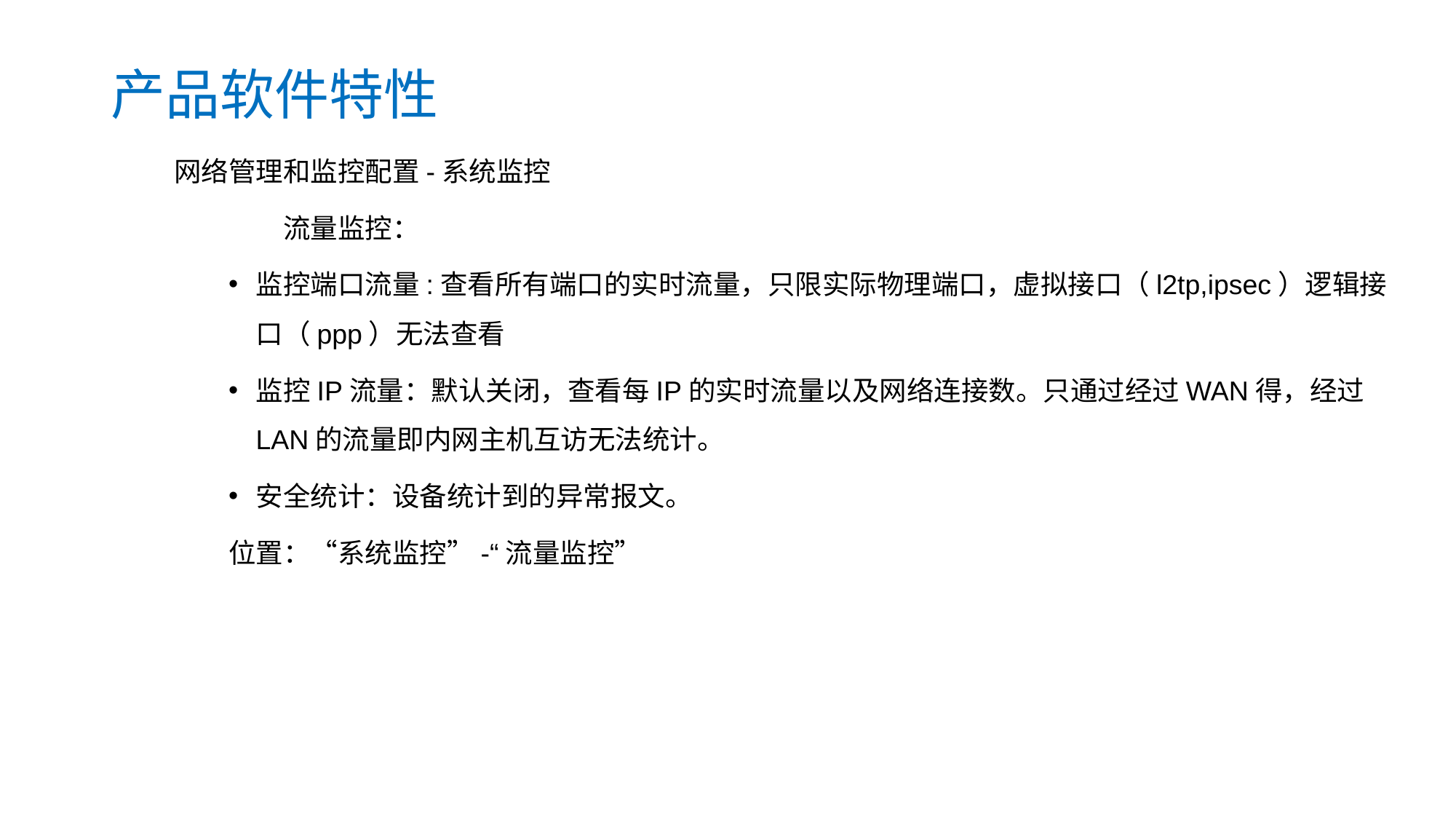

产品软件特性
网络管理和监控配置-系统监控
	流量监控：
监控端口流量:查看所有端口的实时流量，只限实际物理端口，虚拟接口（l2tp,ipsec）逻辑接口（ppp）无法查看
监控IP流量：默认关闭，查看每IP的实时流量以及网络连接数。只通过经过WAN得，经过LAN的流量即内网主机互访无法统计。
安全统计：设备统计到的异常报文。
位置：“系统监控”-“流量监控”